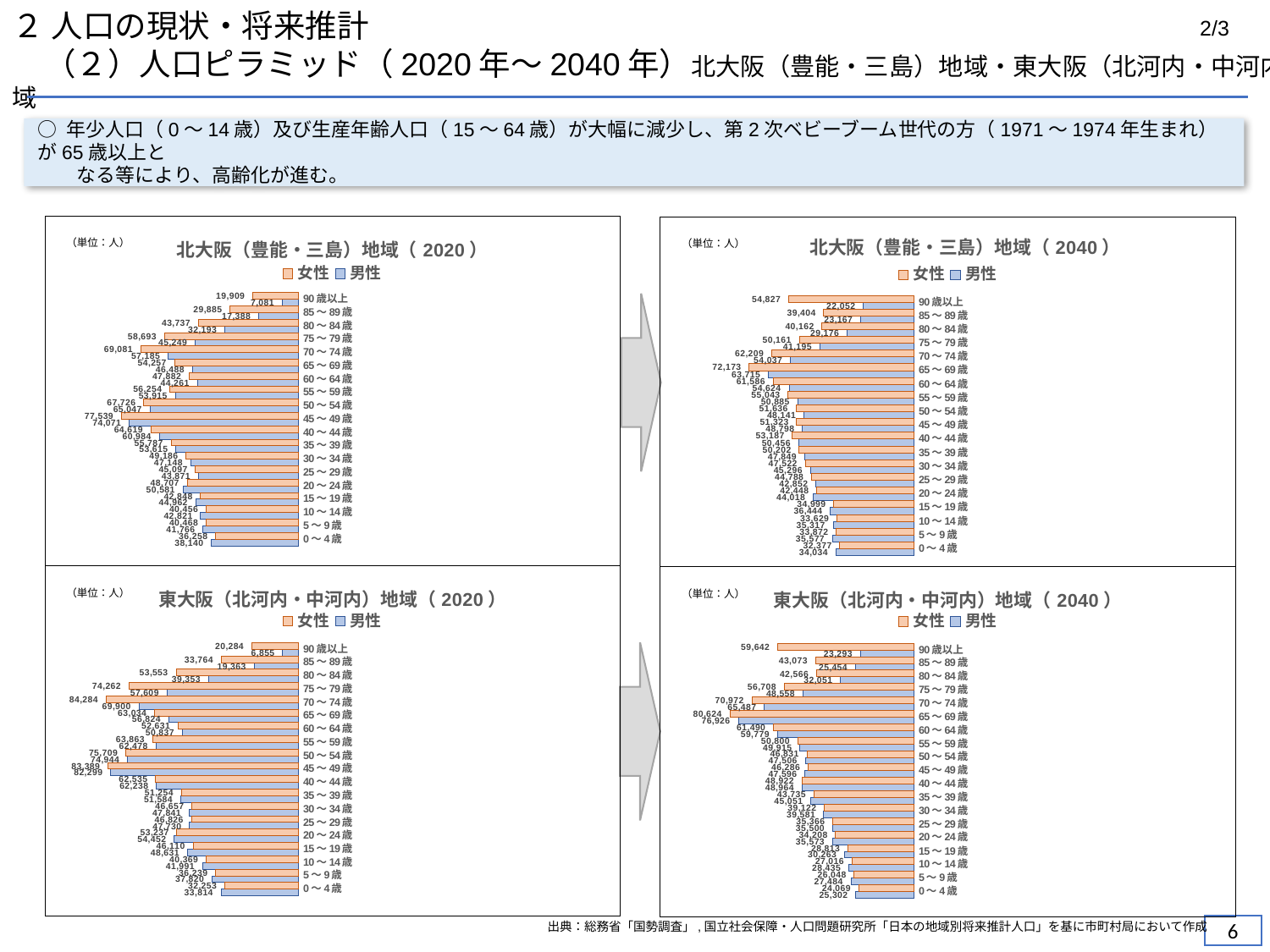

２ 人口の現状・将来推計
　（２）人口ピラミッド（2020年～2040年）北大阪（豊能・三島）地域・東大阪（北河内・中河内）地域
2/3
○ 年少人口（0～14歳）及び生産年齢人口（15～64歳）が大幅に減少し、第2次ベビーブーム世代の方（1971～1974年生まれ）が65歳以上と
　　なる等により、高齢化が進む。

### Chart: 北大阪（豊能・三島）地域（2020）

| Category | 男性 | 女性 |
|---|---|---|
| 0～4歳 | 38140.0 | 36258.0 |
| 5～9歳 | 41766.0 | 40468.0 |
| 10～14歳 | 42821.0 | 40456.0 |
| 15～19歳 | 44962.0 | 42848.0 |
| 20～24歳 | 50581.0 | 48707.0 |
| 25～29歳 | 43871.0 | 45097.0 |
| 30～34歳 | 47148.0 | 49186.0 |
| 35～39歳 | 53615.0 | 55787.0 |
| 40～44歳 | 60984.0 | 64619.0 |
| 45～49歳 | 74071.0 | 77539.0 |
| 50～54歳 | 65047.0 | 67726.0 |
| 55～59歳 | 53915.0 | 56254.0 |
| 60～64歳 | 44261.0 | 47882.0 |
| 65～69歳 | 46488.0 | 54257.0 |
| 70～74歳 | 57185.0 | 69081.0 |
| 75～79歳 | 45249.0 | 58693.0 |
| 80～84歳 | 32193.0 | 43737.0 |
| 85～89歳 | 17388.0 | 29885.0 |
| 90歳以上 | 7081.0 | 19909.0 |

### Chart: 北大阪（豊能・三島）地域（2040）

| Category | 男性 | 女性 |
|---|---|---|
| 0～4歳 | 34034.0 | 32377.0 |
| 5～9歳 | 35577.0 | 33872.0 |
| 10～14歳 | 35317.0 | 33629.0 |
| 15～19歳 | 36444.0 | 34999.0 |
| 20～24歳 | 44018.0 | 42448.0 |
| 25～29歳 | 42852.0 | 44788.0 |
| 30～34歳 | 45296.0 | 47522.0 |
| 35～39歳 | 47849.0 | 50202.0 |
| 40～44歳 | 50456.0 | 53187.0 |
| 45～49歳 | 48798.0 | 51323.0 |
| 50～54歳 | 48141.0 | 51636.0 |
| 55～59歳 | 50885.0 | 55043.0 |
| 60～64歳 | 54624.0 | 61586.0 |
| 65～69歳 | 63715.0 | 72173.0 |
| 70～74歳 | 54037.0 | 62209.0 |
| 75～79歳 | 41195.0 | 50161.0 |
| 80～84歳 | 29176.0 | 40162.0 |
| 85～89歳 | 23167.0 | 39404.0 |
| 90歳以上 | 22052.0 | 54827.0 |

### Chart: 東大阪（北河内・中河内）地域（2020）

| Category | 男性 | 女性 |
|---|---|---|
| 0～4歳 | 33814.0 | 32253.0 |
| 5～9歳 | 37820.0 | 36239.0 |
| 10～14歳 | 41991.0 | 40369.0 |
| 15～19歳 | 48631.0 | 46110.0 |
| 20～24歳 | 54452.0 | 53237.0 |
| 25～29歳 | 47730.0 | 46826.0 |
| 30～34歳 | 47841.0 | 46657.0 |
| 35～39歳 | 51584.0 | 51254.0 |
| 40～44歳 | 62238.0 | 62535.0 |
| 45～49歳 | 82299.0 | 83389.0 |
| 50～54歳 | 74944.0 | 75709.0 |
| 55～59歳 | 62478.0 | 63863.0 |
| 60～64歳 | 50837.0 | 52631.0 |
| 65～69歳 | 56824.0 | 63034.0 |
| 70～74歳 | 69900.0 | 84284.0 |
| 75～79歳 | 57609.0 | 74262.0 |
| 80～84歳 | 39353.0 | 53553.0 |
| 85～89歳 | 19363.0 | 33764.0 |
| 90歳以上 | 6855.0 | 20284.0 |

### Chart: 東大阪（北河内・中河内）地域（2040）

| Category | 男性 | 女性 |
|---|---|---|
| 0～4歳 | 25302.0 | 24069.0 |
| 5～9歳 | 27484.0 | 26048.0 |
| 10～14歳 | 28435.0 | 27016.0 |
| 15～19歳 | 30263.0 | 28813.0 |
| 20～24歳 | 35573.0 | 34208.0 |
| 25～29歳 | 35500.0 | 35366.0 |
| 30～34歳 | 39581.0 | 39122.0 |
| 35～39歳 | 45051.0 | 43735.0 |
| 40～44歳 | 48964.0 | 48922.0 |
| 45～49歳 | 47596.0 | 46286.0 |
| 50～54歳 | 47506.0 | 46831.0 |
| 55～59歳 | 49915.0 | 50800.0 |
| 60～64歳 | 59779.0 | 61490.0 |
| 65～69歳 | 76926.0 | 80624.0 |
| 70～74歳 | 65487.0 | 70972.0 |
| 75～79歳 | 48558.0 | 56708.0 |
| 80～84歳 | 32051.0 | 42566.0 |
| 85～89歳 | 25454.0 | 43073.0 |
| 90歳以上 | 23293.0 | 59642.0 |
出典：総務省「国勢調査」,国立社会保障・人口問題研究所「日本の地域別将来推計人口」を基に市町村局において作成
6